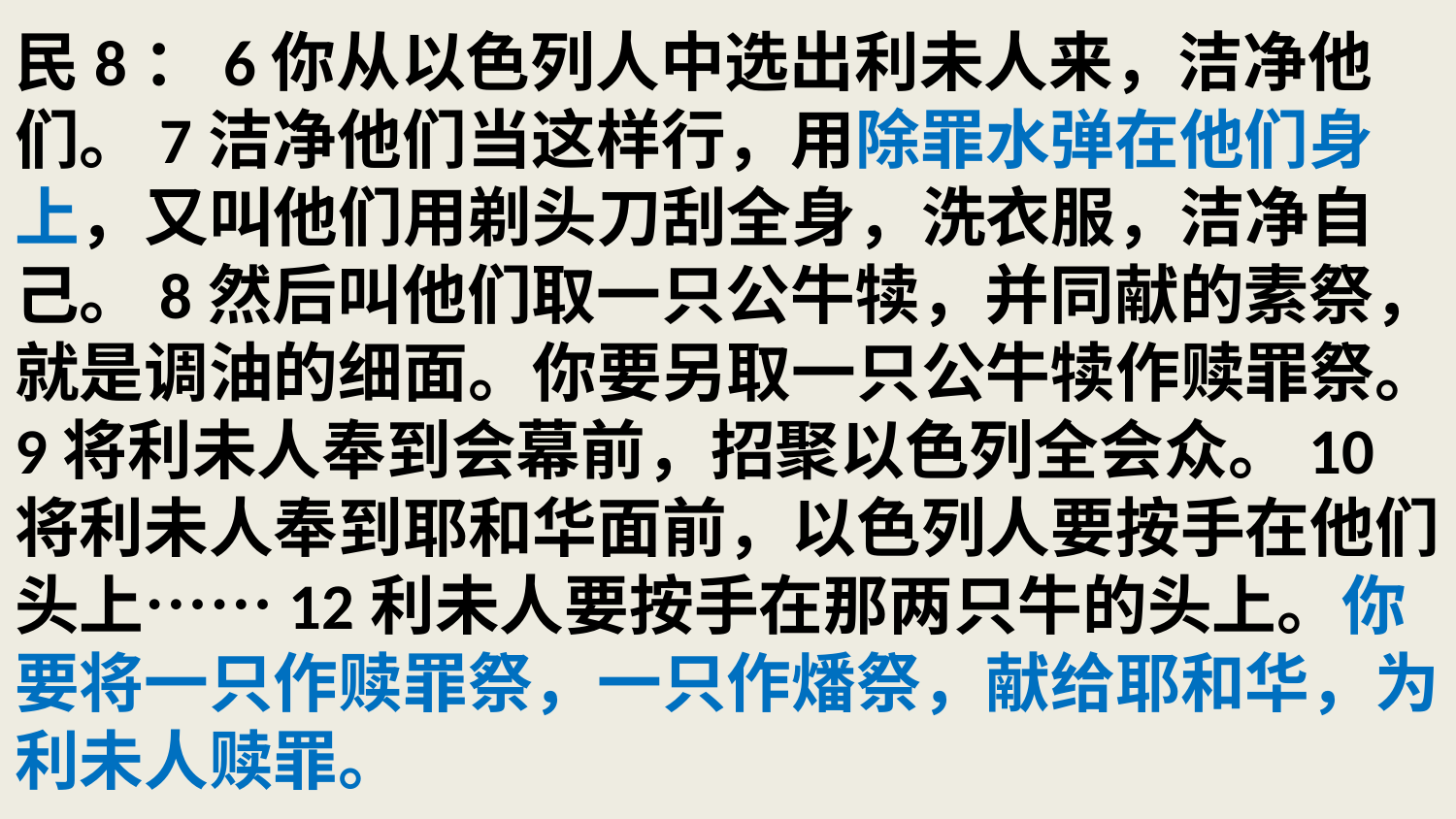

# 民8：6你从以色列人中选出利未人来，洁净他们。7洁净他们当这样行，用除罪水弹在他们身上，又叫他们用剃头刀刮全身，洗衣服，洁净自己。8然后叫他们取一只公牛犊，并同献的素祭，就是调油的细面。你要另取一只公牛犊作赎罪祭。9将利未人奉到会幕前，招聚以色列全会众。10将利未人奉到耶和华面前，以色列人要按手在他们头上……12利未人要按手在那两只牛的头上。你要将一只作赎罪祭，一只作燔祭，献给耶和华，为利未人赎罪。